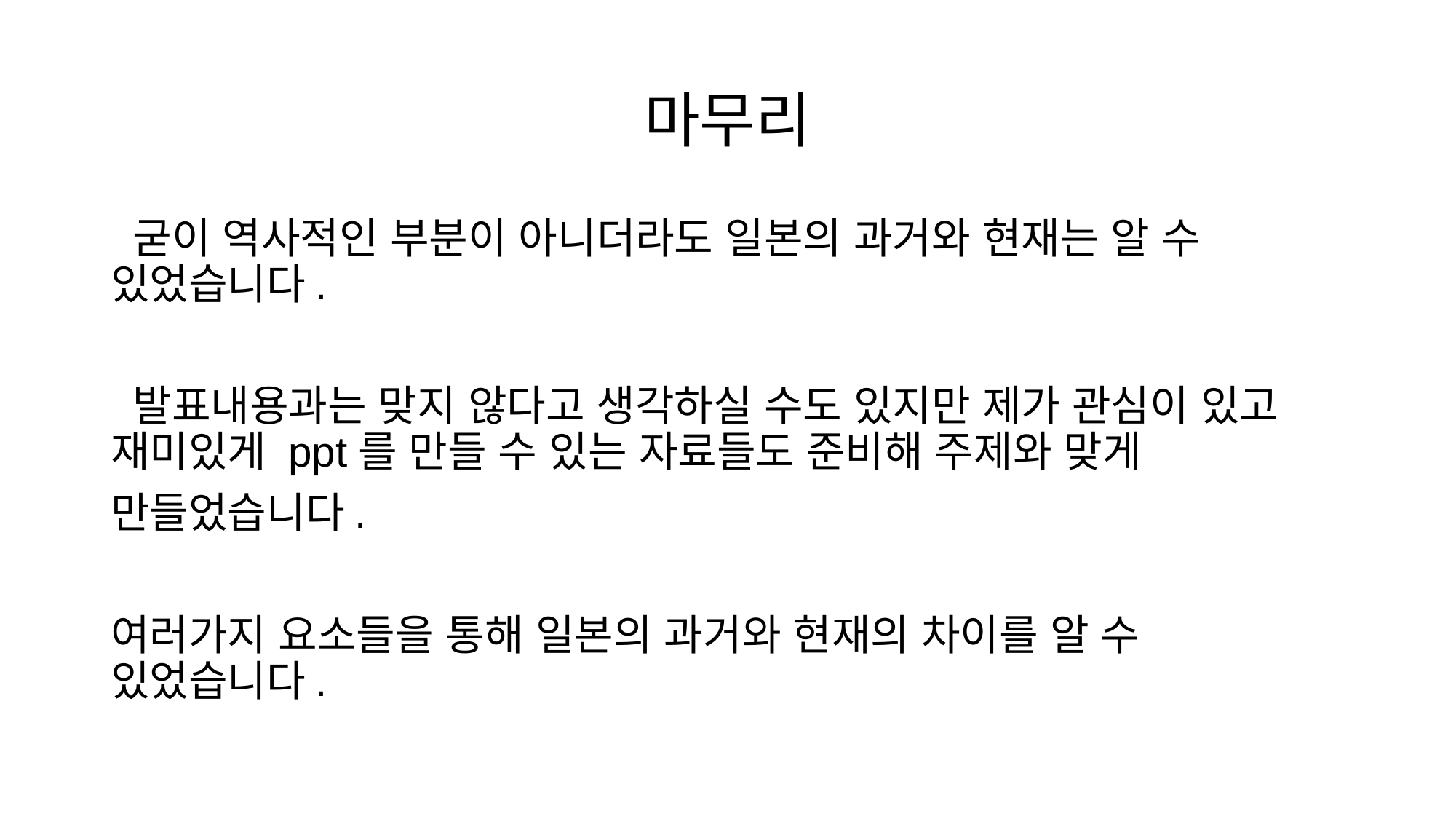

# 마무리
 굳이 역사적인 부분이 아니더라도 일본의 과거와 현재는 알 수 있었습니다.

 발표내용과는 맞지 않다고 생각하실 수도 있지만 제가 관심이 있고 재미있게 ppt를 만들 수 있는 자료들도 준비해 주제와 맞게
만들었습니다.

여러가지 요소들을 통해 일본의 과거와 현재의 차이를 알 수 있었습니다.